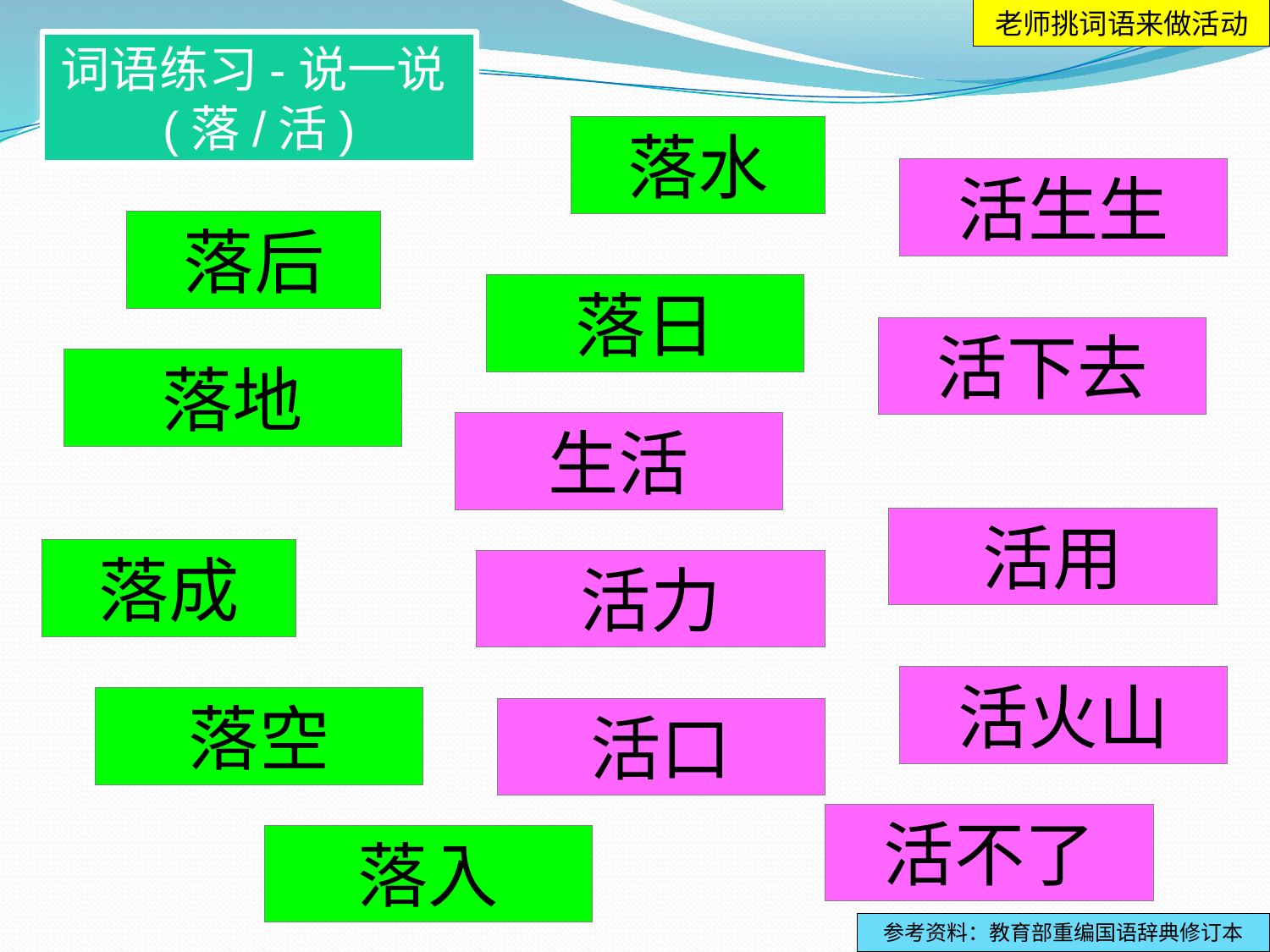

老师挑词语来做活动
词语练习-说一说(落/活)
落水
活生生
落后
落日
活下去
落地
生活
活用
落成
活力
活火山
落空
活口
活不了
落入
参考资料：教育部重编国语辞典修订本